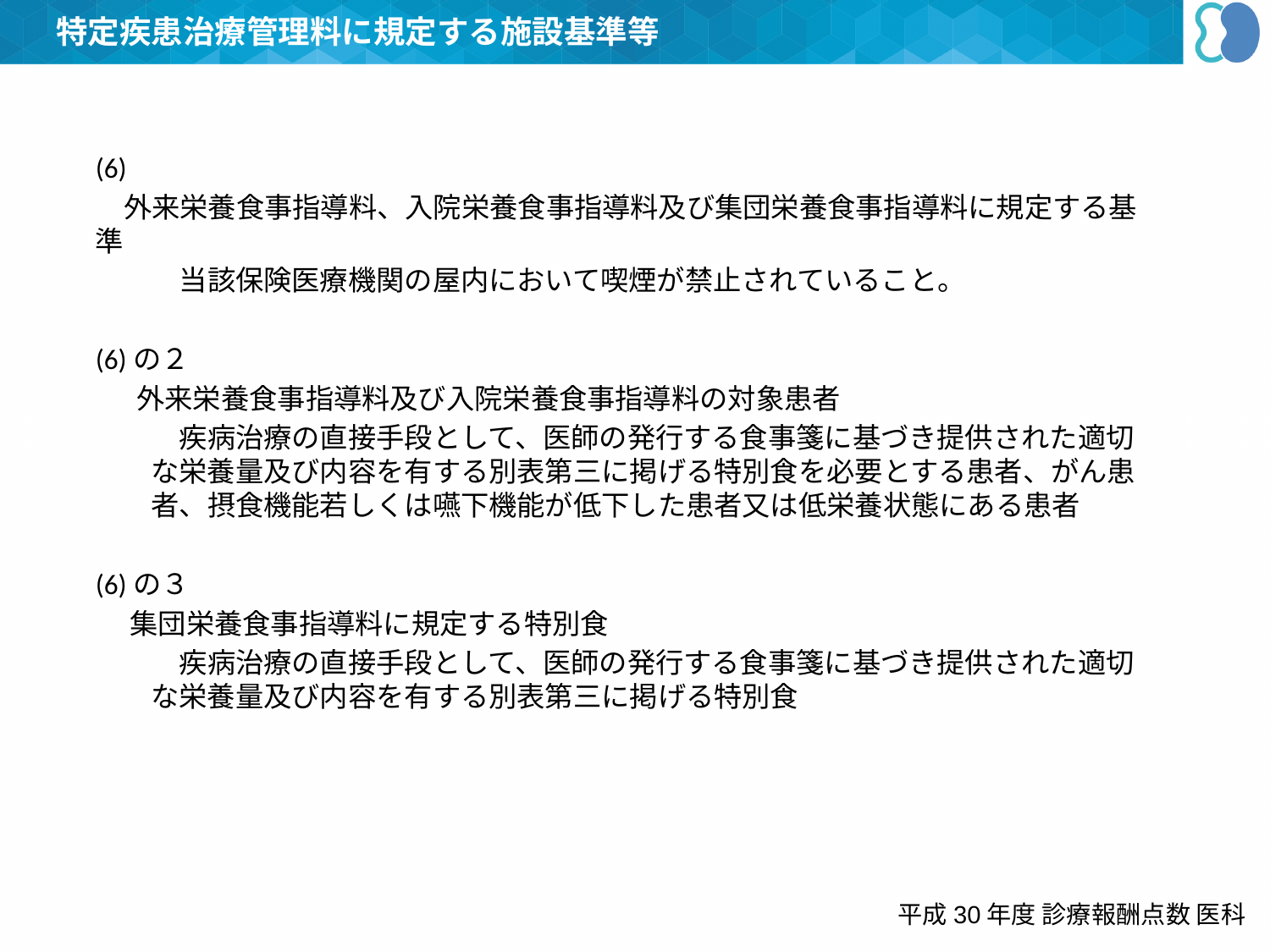

特定疾患治療管理料に規定する施設基準等
(6)
　外来栄養食事指導料、入院栄養食事指導料及び集団栄養食事指導料に規定する基準
　当該保険医療機関の屋内において喫煙が禁止されていること。

(6)の２
 　外来栄養食事指導料及び入院栄養食事指導料の対象患者
　疾病治療の直接手段として、医師の発行する食事箋に基づき提供された適切な栄養量及び内容を有する別表第三に掲げる特別食を必要とする患者、がん患者、摂食機能若しくは嚥下機能が低下した患者又は低栄養状態にある患者

(6)の３
　 集団栄養食事指導料に規定する特別食
　疾病治療の直接手段として、医師の発行する食事箋に基づき提供された適切な栄養量及び内容を有する別表第三に掲げる特別食

平成30年度 診療報酬点数 医科